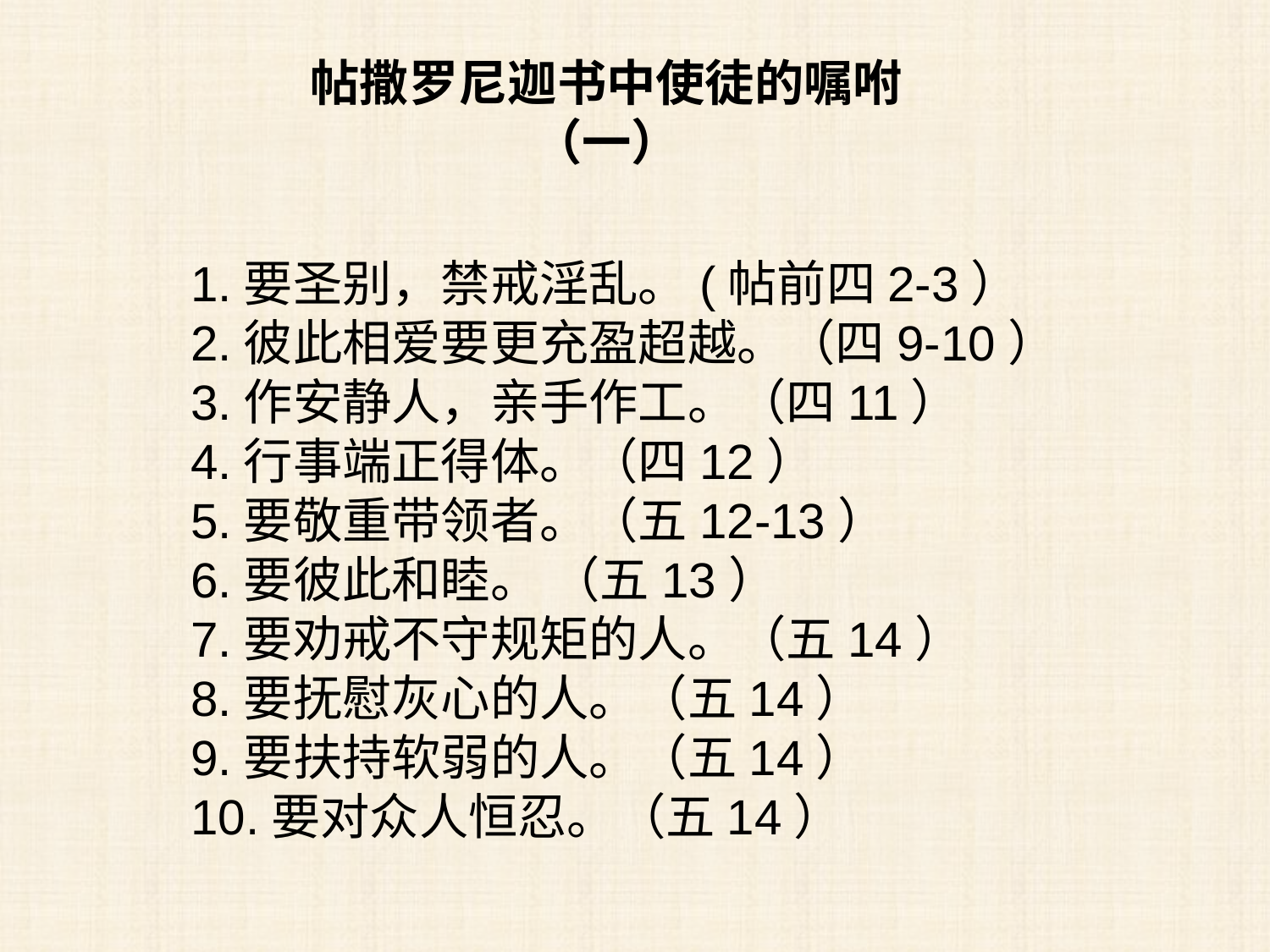

帖撒罗尼迦书中使徒的嘱咐
（一）
1.要圣别，禁戒淫乱。(帖前四2-3）
2.彼此相爱要更充盈超越。（四9-10）
3.作安静人，亲手作工。（四11）
4.行事端正得体。（四12）
5.要敬重带领者。（五12-13）
6.要彼此和睦。 （五13）
7.要劝戒不守规矩的人。（五14）
8.要抚慰灰心的人。（五14）
9.要扶持软弱的人。（五14）
10.要对众人恒忍。（五14）